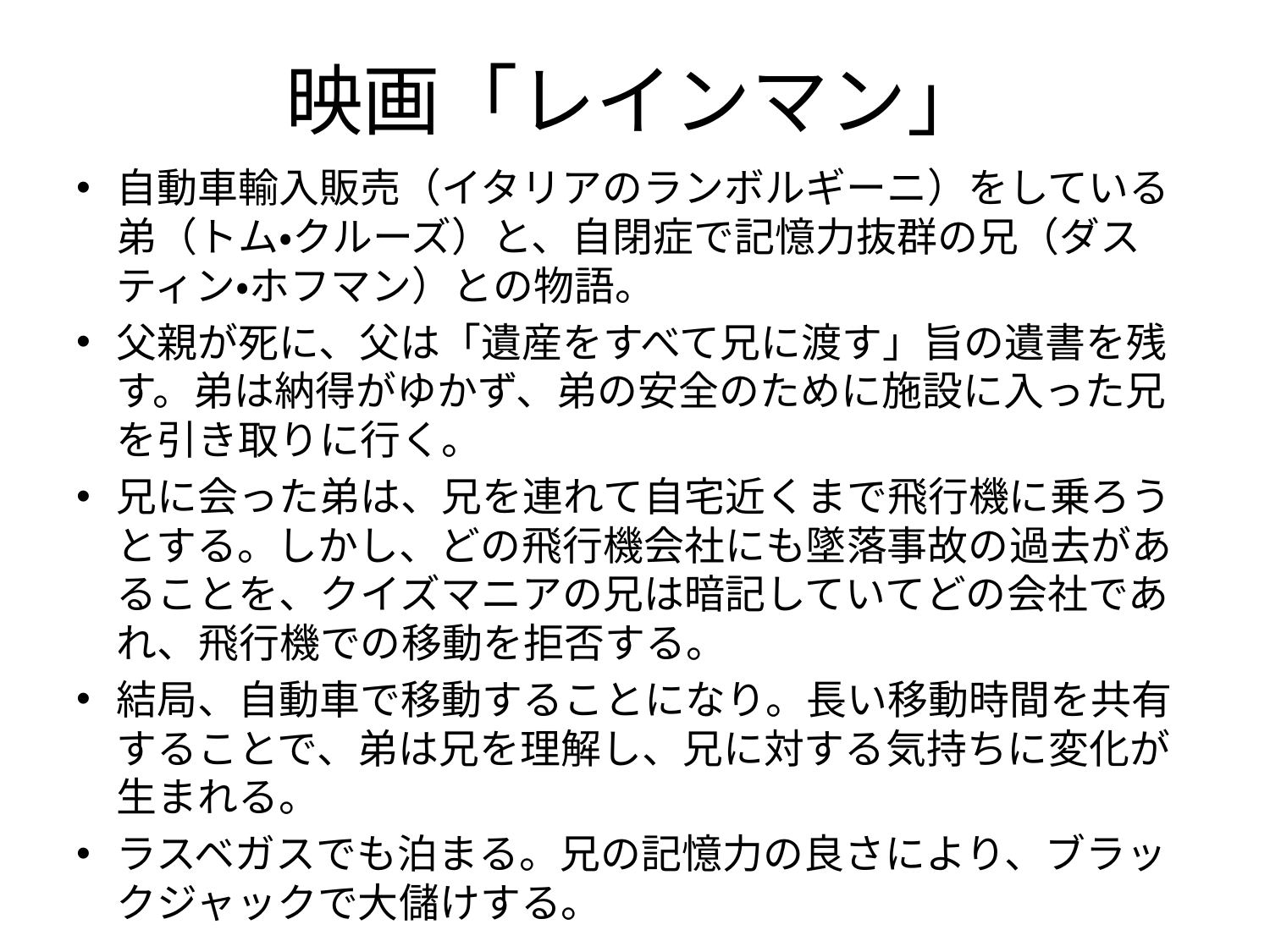

# 映画「レインマン」
自動車輸入販売（イタリアのランボルギーニ）をしている弟（トム・クルーズ）と、自閉症で記憶力抜群の兄（ダスティン・ホフマン）との物語。
父親が死に、父は「遺産をすべて兄に渡す」旨の遺書を残す。弟は納得がゆかず、弟の安全のために施設に入った兄を引き取りに行く。
兄に会った弟は、兄を連れて自宅近くまで飛行機に乗ろうとする。しかし、どの飛行機会社にも墜落事故の過去があることを、クイズマニアの兄は暗記していてどの会社であれ、飛行機での移動を拒否する。
結局、自動車で移動することになり。長い移動時間を共有することで、弟は兄を理解し、兄に対する気持ちに変化が生まれる。
ラスベガスでも泊まる。兄の記憶力の良さにより、ブラックジャックで大儲けする。